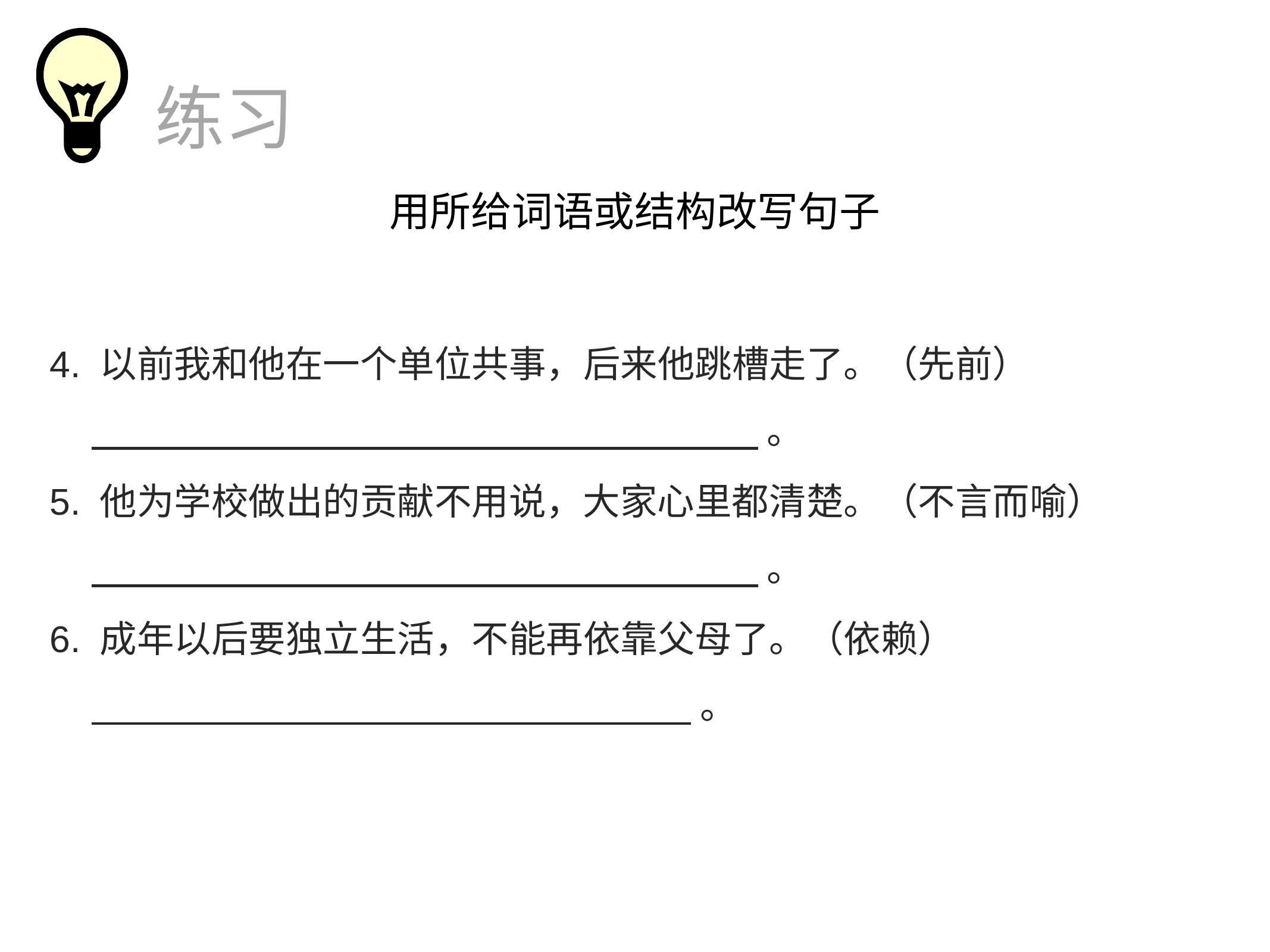

练习
用所给词语或结构改写句子
4. 以前我和他在一个单位共事，后来他跳槽走了。（先前）
                                                                                     。
5. 他为学校做出的贡献不用说，大家心里都清楚。（不言而喻）
                                                                                     。
6. 成年以后要独立生活，不能再依靠父母了。（依赖）
                                                                             。